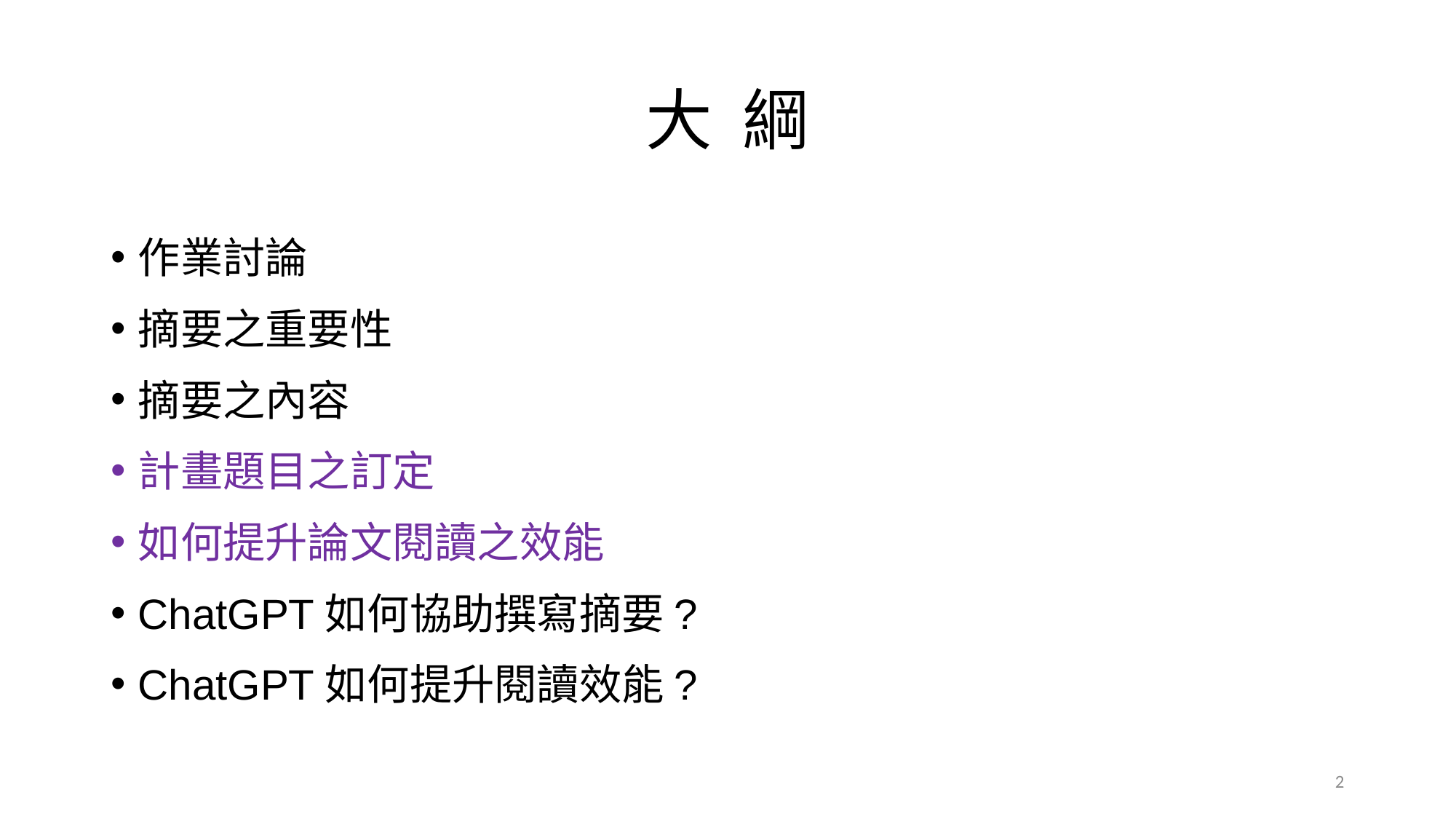

# 大  綱
作業討論
摘要之重要性
摘要之內容
計畫題目之訂定
如何提升論文閱讀之效能
ChatGPT如何協助撰寫摘要?
ChatGPT如何提升閱讀效能?
2